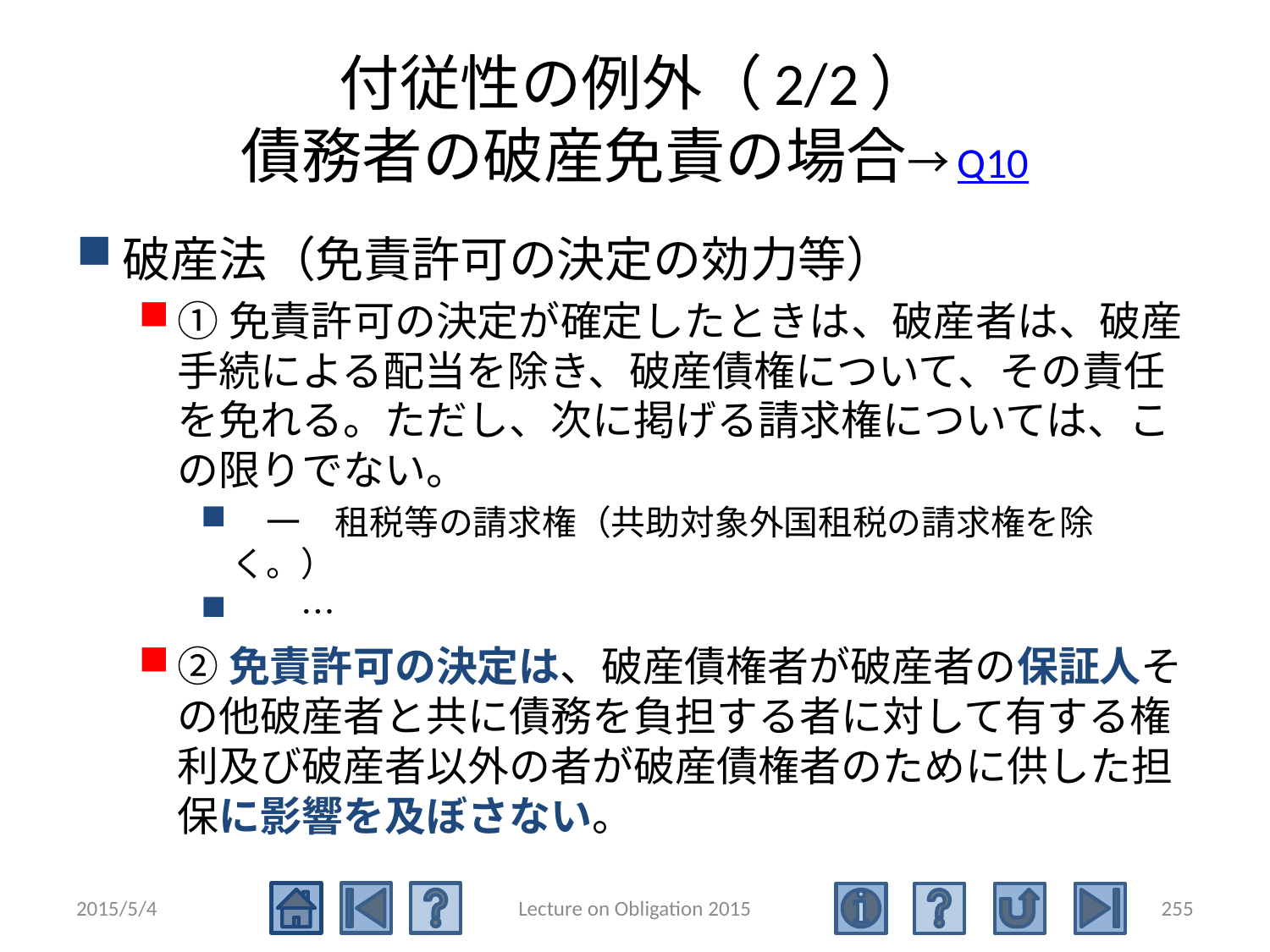

# 付従性の例外（2/2） 債務者の破産免責の場合→Q10
破産法（免責許可の決定の効力等）
①免責許可の決定が確定したときは、破産者は、破産手続による配当を除き、破産債権について、その責任を免れる。ただし、次に掲げる請求権については、この限りでない。
　一　租税等の請求権（共助対象外国租税の請求権を除く。）
　　…
②免責許可の決定は、破産債権者が破産者の保証人その他破産者と共に債務を負担する者に対して有する権利及び破産者以外の者が破産債権者のために供した担保に影響を及ぼさない。
2015/5/4
Lecture on Obligation 2015
255